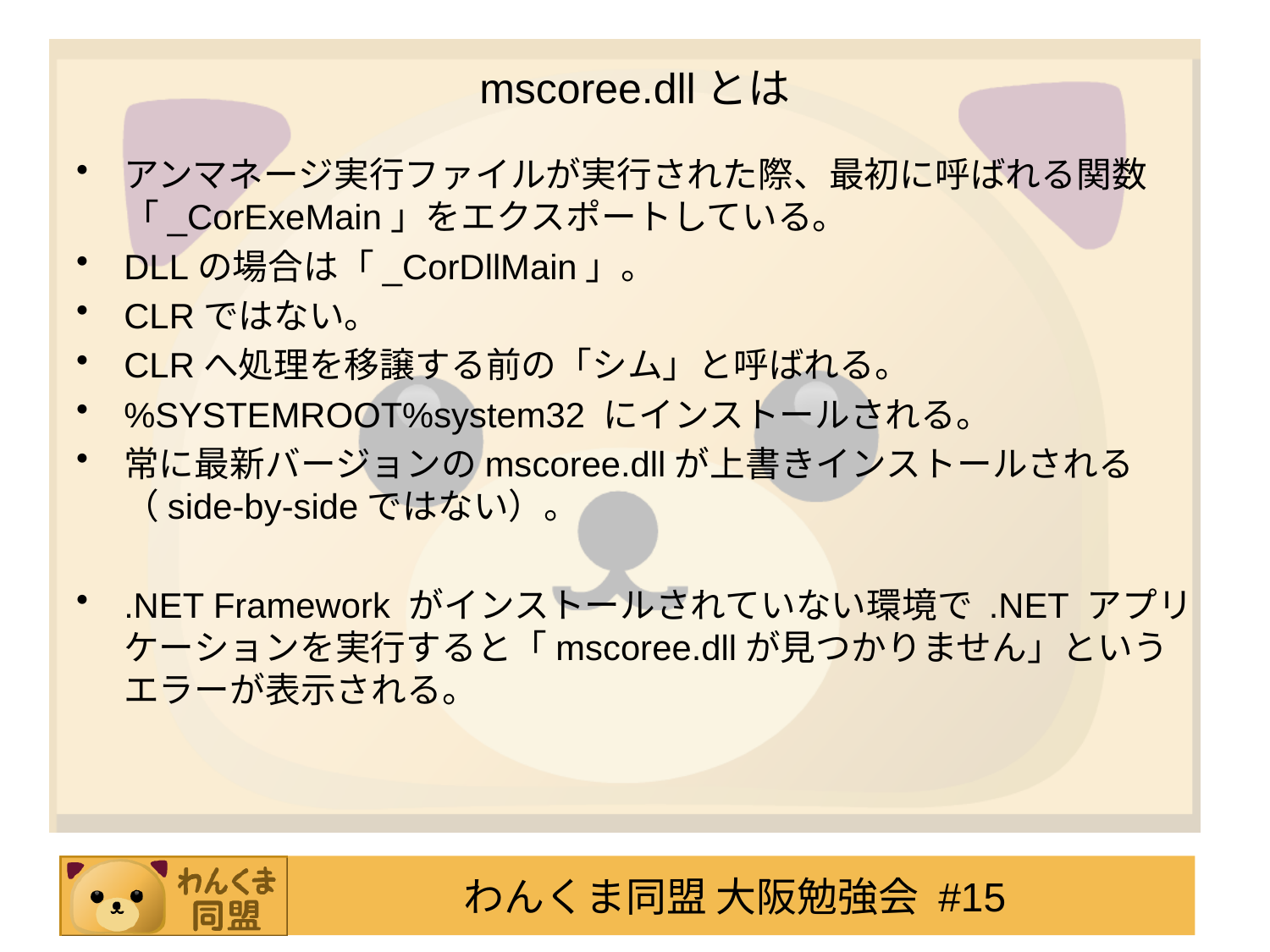

# mscoree.dllとは
アンマネージ実行ファイルが実行された際、最初に呼ばれる関数「_CorExeMain」をエクスポートしている。
DLLの場合は「_CorDllMain」。
CLRではない。
CLRへ処理を移譲する前の「シム」と呼ばれる。
%SYSTEMROOT%system32 にインストールされる。
常に最新バージョンのmscoree.dllが上書きインストールされる（side-by-sideではない）。

.NET Framework がインストールされていない環境で .NET アプリケーションを実行すると「mscoree.dllが見つかりません」というエラーが表示される。